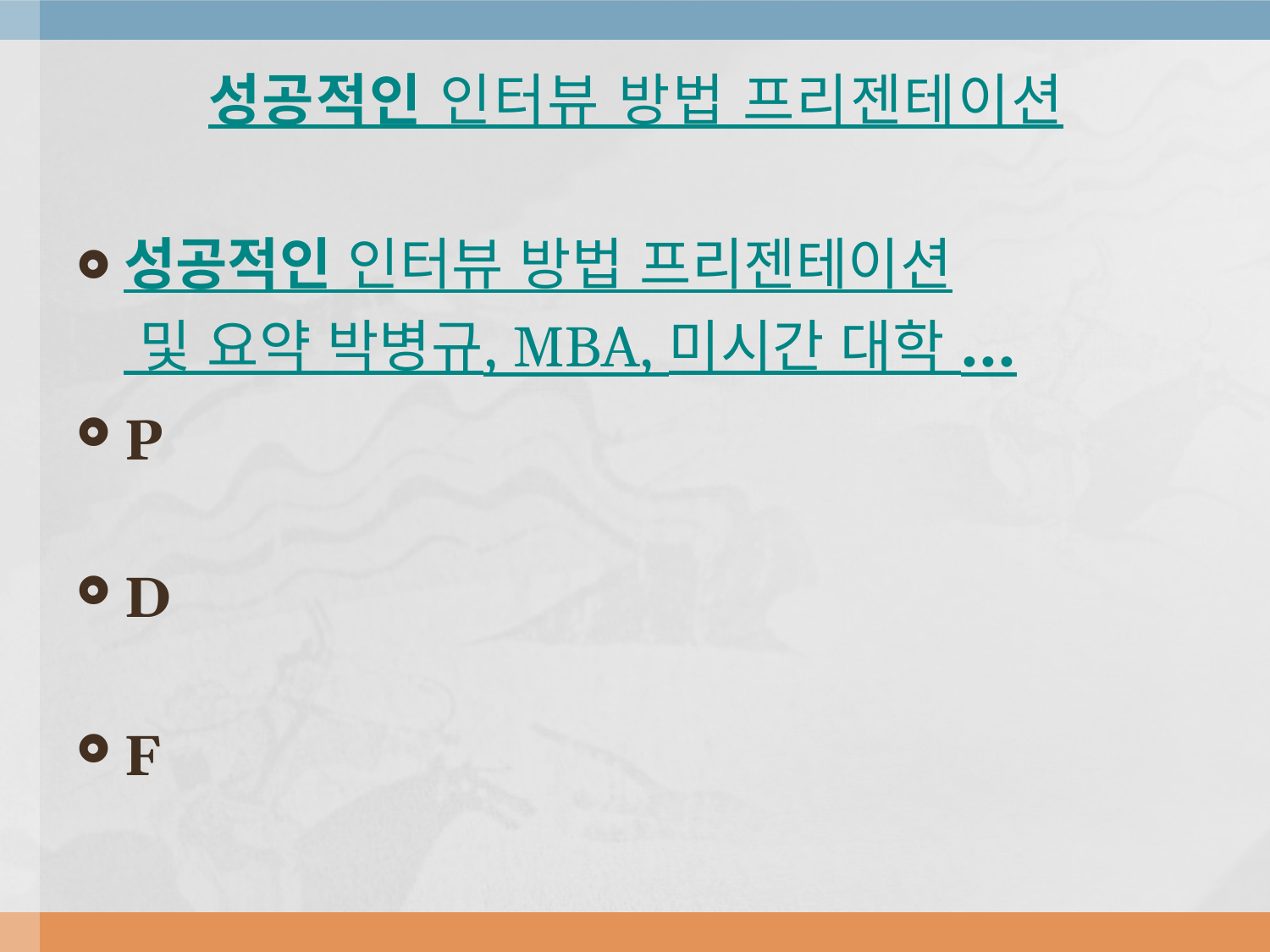

# 성공적인 인터뷰 방법 프리젠테이션
성공적인 인터뷰 방법 프리젠테이션 및 요약 박병규, MBA, 미시간 대학 ...
P

D

F